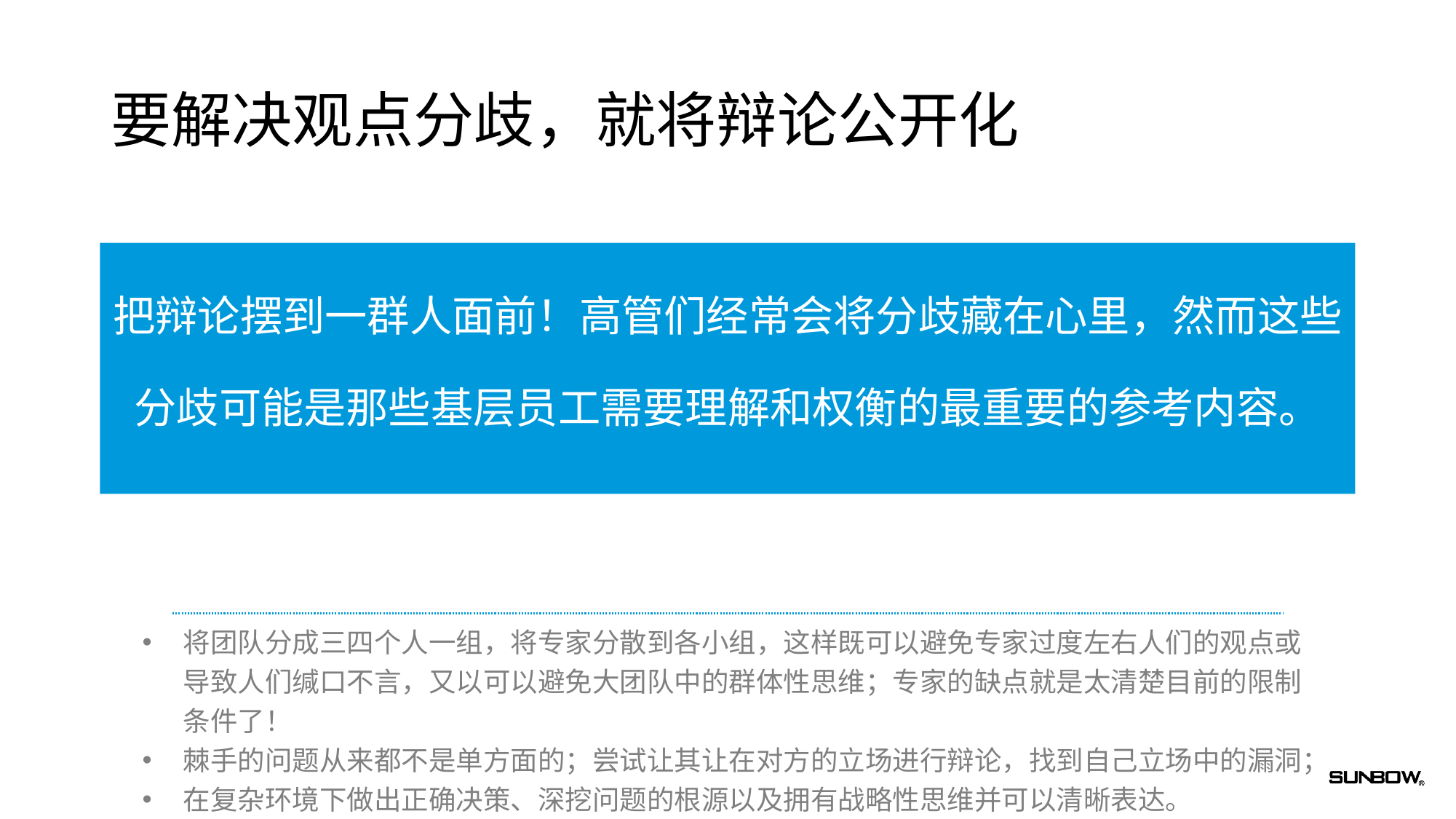

# 要解决观点分歧，就将辩论公开化
把辩论摆到一群人面前！高管们经常会将分歧藏在心里，然而这些分歧可能是那些基层员工需要理解和权衡的最重要的参考内容。
将团队分成三四个人一组，将专家分散到各小组，这样既可以避免专家过度左右人们的观点或导致人们缄口不言，又以可以避免大团队中的群体性思维；专家的缺点就是太清楚目前的限制条件了！
棘手的问题从来都不是单方面的；尝试让其让在对方的立场进行辩论，找到自己立场中的漏洞；
在复杂环境下做出正确决策、深挖问题的根源以及拥有战略性思维并可以清晰表达。
31